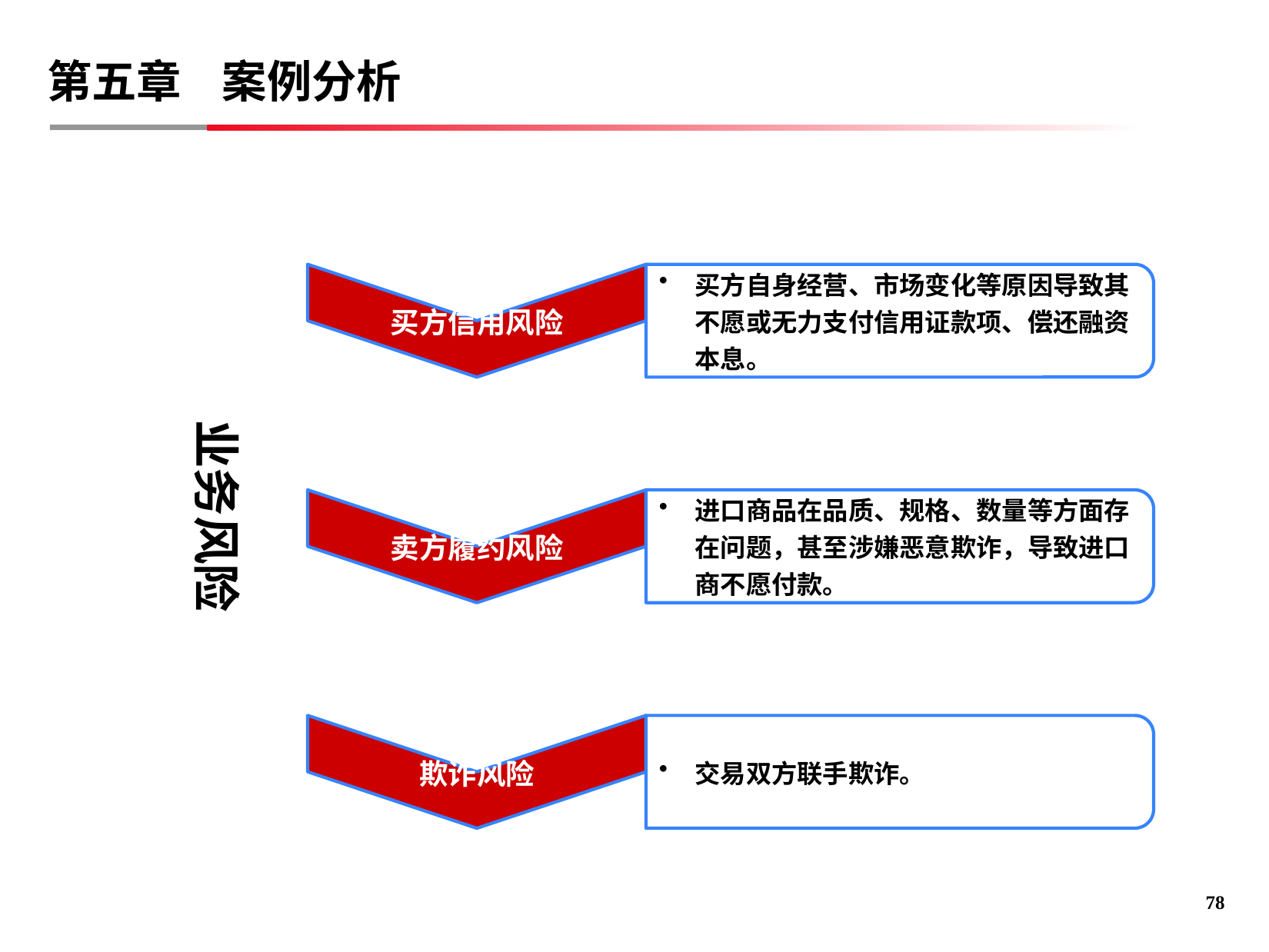

第五章    案例分析
买方信用风险
买方自身经营、市场变化等原因导致其不愿或无力支付信用证款项、偿还融资本息。
卖方履约风险
欺诈风险
进口商品在品质、规格、数量等方面存在问题，甚至涉嫌恶意欺诈，导致进口商不愿付款。
交易双方联手欺诈。
业务风险
78